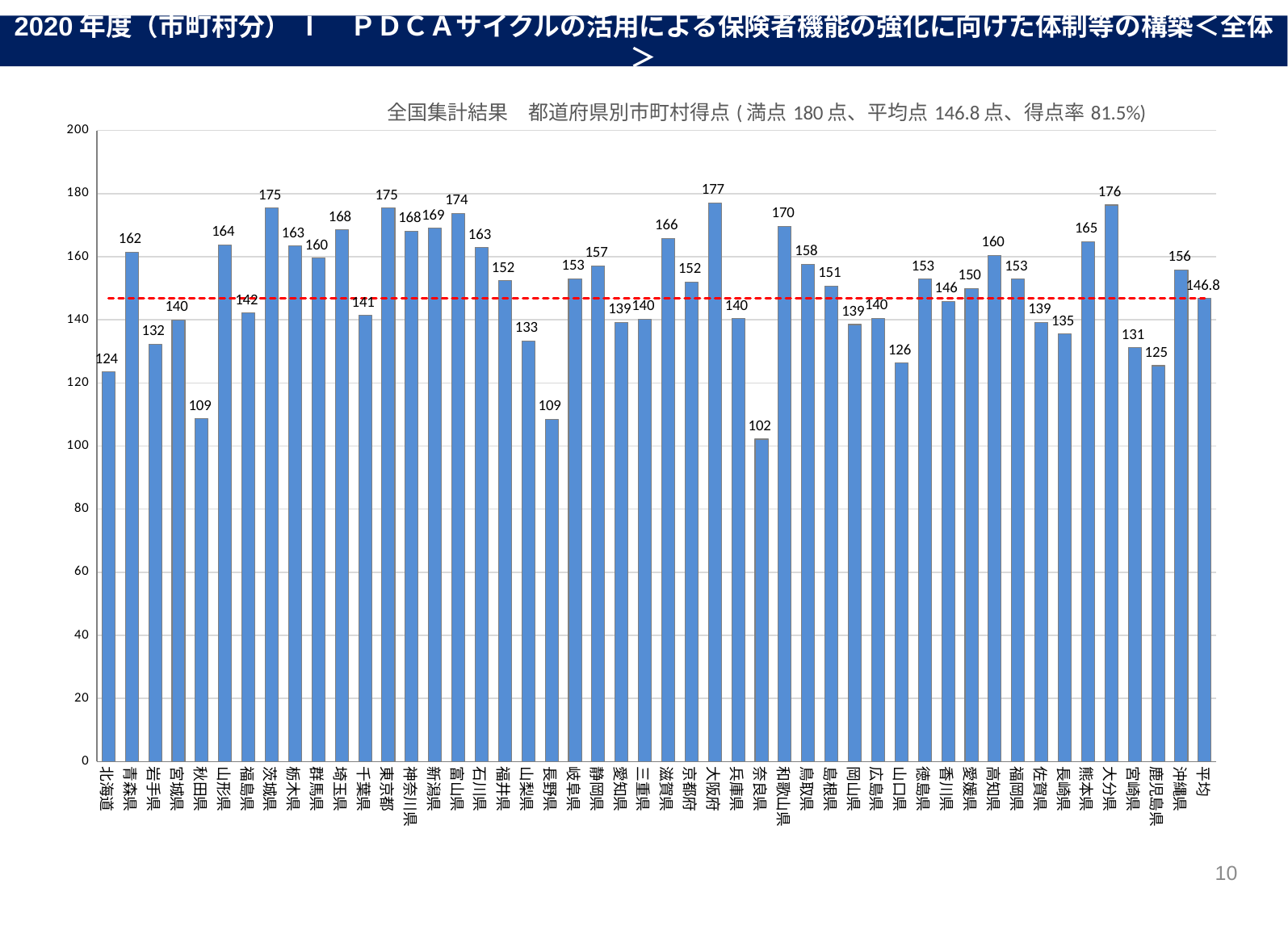

2020年度（市町村分） Ⅰ　ＰＤＣＡサイクルの活用による保険者機能の強化に向けた体制等の構築＜全体＞

### Chart: 全国集計結果　都道府県別市町村得点(満点180点、平均点146.8点、得点率81.5%)

| Category | 合計 | 平均 |
|---|---|---|
| 北海道 | 123.5195530726257 | 146.77484204480183 |
| 青森県 | 161.5 | 146.77484204480183 |
| 岩手県 | 132.27272727272728 | 146.77484204480183 |
| 宮城県 | 140.0 | 146.77484204480183 |
| 秋田県 | 108.6 | 146.77484204480183 |
| 山形県 | 163.71428571428572 | 146.77484204480183 |
| 福島県 | 142.11864406779662 | 146.77484204480183 |
| 茨城県 | 175.45454545454547 | 146.77484204480183 |
| 栃木県 | 163.4 | 146.77484204480183 |
| 群馬県 | 159.57142857142858 | 146.77484204480183 |
| 埼玉県 | 168.4920634920635 | 146.77484204480183 |
| 千葉県 | 141.38888888888889 | 146.77484204480183 |
| 東京都 | 175.40322580645162 | 146.77484204480183 |
| 神奈川県 | 168.1818181818182 | 146.77484204480183 |
| 新潟県 | 169.0 | 146.77484204480183 |
| 富山県 | 173.66666666666666 | 146.77484204480183 |
| 石川県 | 162.89473684210526 | 146.77484204480183 |
| 福井県 | 152.35294117647058 | 146.77484204480183 |
| 山梨県 | 133.33333333333334 | 146.77484204480183 |
| 長野県 | 108.57142857142857 | 146.77484204480183 |
| 岐阜県 | 153.0952380952381 | 146.77484204480183 |
| 静岡県 | 157.14285714285714 | 146.77484204480183 |
| 愛知県 | 139.25925925925927 | 146.77484204480183 |
| 三重県 | 140.17241379310346 | 146.77484204480183 |
| 滋賀県 | 165.78947368421052 | 146.77484204480183 |
| 京都府 | 151.92307692307693 | 146.77484204480183 |
| 大阪府 | 177.09302325581396 | 146.77484204480183 |
| 兵庫県 | 140.3658536585366 | 146.77484204480183 |
| 奈良県 | 102.17948717948718 | 146.77484204480183 |
| 和歌山県 | 169.66666666666666 | 146.77484204480183 |
| 鳥取県 | 157.6315789473684 | 146.77484204480183 |
| 島根県 | 150.78947368421052 | 146.77484204480183 |
| 岡山県 | 138.5185185185185 | 146.77484204480183 |
| 広島県 | 140.43478260869566 | 146.77484204480183 |
| 山口県 | 126.3157894736842 | 146.77484204480183 |
| 徳島県 | 152.91666666666666 | 146.77484204480183 |
| 香川県 | 145.88235294117646 | 146.77484204480183 |
| 愛媛県 | 150.0 | 146.77484204480183 |
| 高知県 | 160.44117647058823 | 146.77484204480183 |
| 福岡県 | 152.91666666666666 | 146.77484204480183 |
| 佐賀県 | 139.25 | 146.77484204480183 |
| 長崎県 | 135.47619047619048 | 146.77484204480183 |
| 熊本県 | 164.77777777777777 | 146.77484204480183 |
| 大分県 | 176.38888888888889 | 146.77484204480183 |
| 宮崎県 | 131.15384615384616 | 146.77484204480183 |
| 鹿児島県 | 125.46511627906976 | 146.77484204480183 |
| 沖縄県 | 155.85365853658536 | 146.77484204480183 |
| 平均 | 146.77484204480183 | 146.77484204480183 |
10